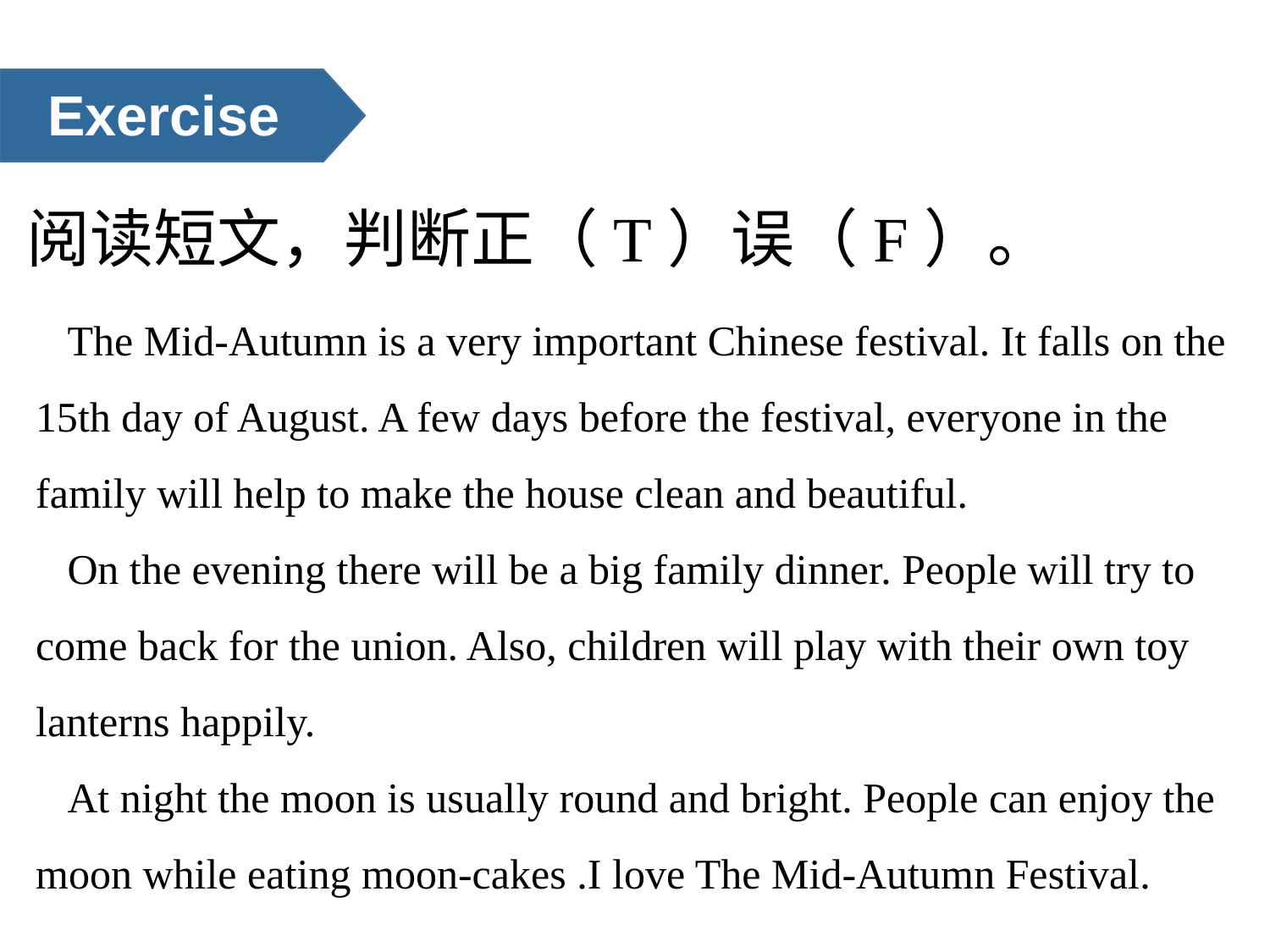

Exercise
阅读短文，判断正（T）误（F）。
   The Mid-Autumn is a very important Chinese festival. It falls on the 15th day of August. A few days before the festival, everyone in the family will help to make the house clean and beautiful.
   On the evening there will be a big family dinner. People will try to come back for the union. Also, children will play with their own toy lanterns happily.
   At night the moon is usually round and bright. People can enjoy the moon while eating moon-cakes .I love The Mid-Autumn Festival.